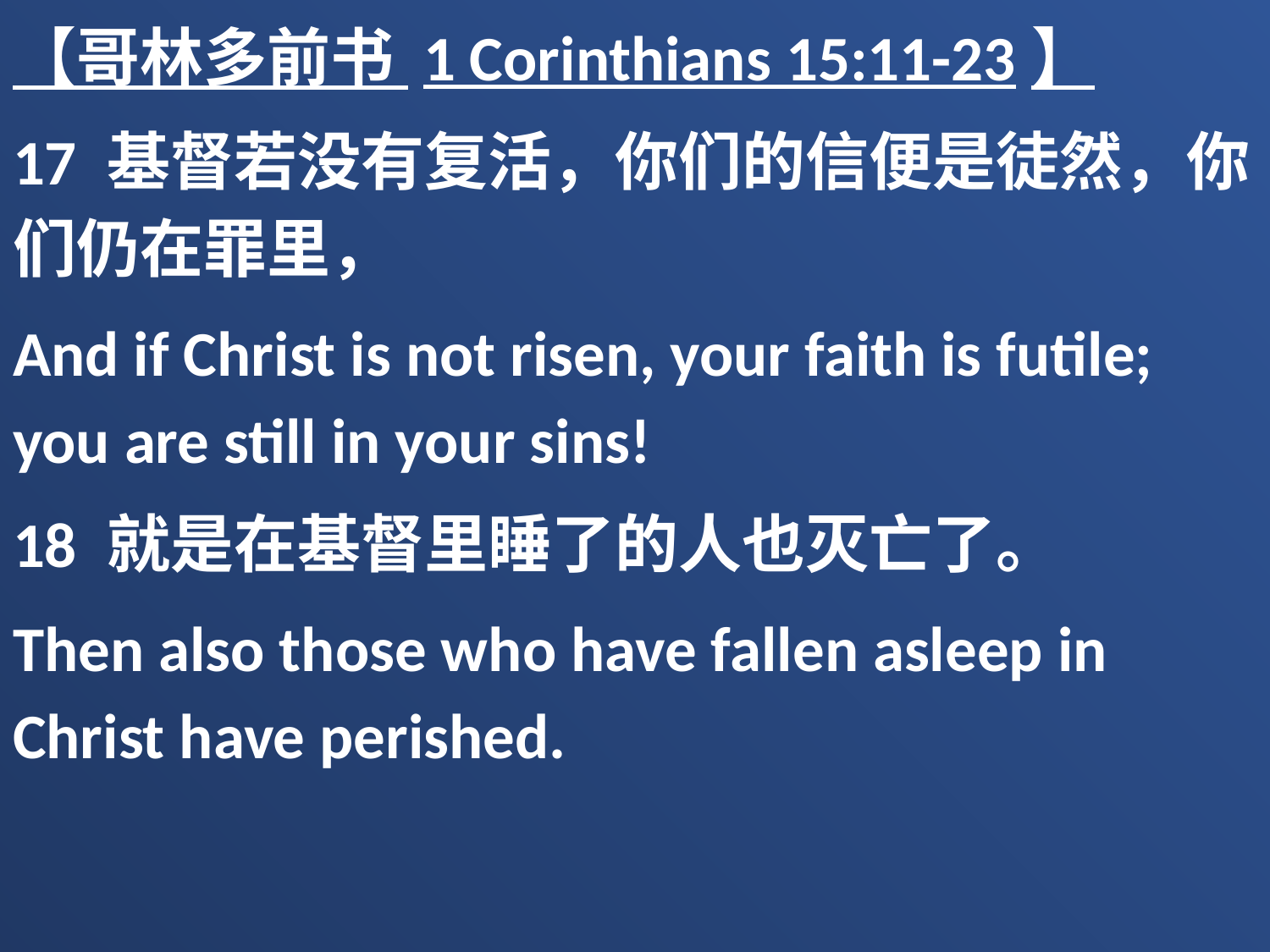

【哥林多前书 1 Corinthians 15:11-23】
17 基督若没有复活，你们的信便是徒然，你们仍在罪里，
And if Christ is not risen, your faith is futile; you are still in your sins!
18 就是在基督里睡了的人也灭亡了。
Then also those who have fallen asleep in Christ have perished.